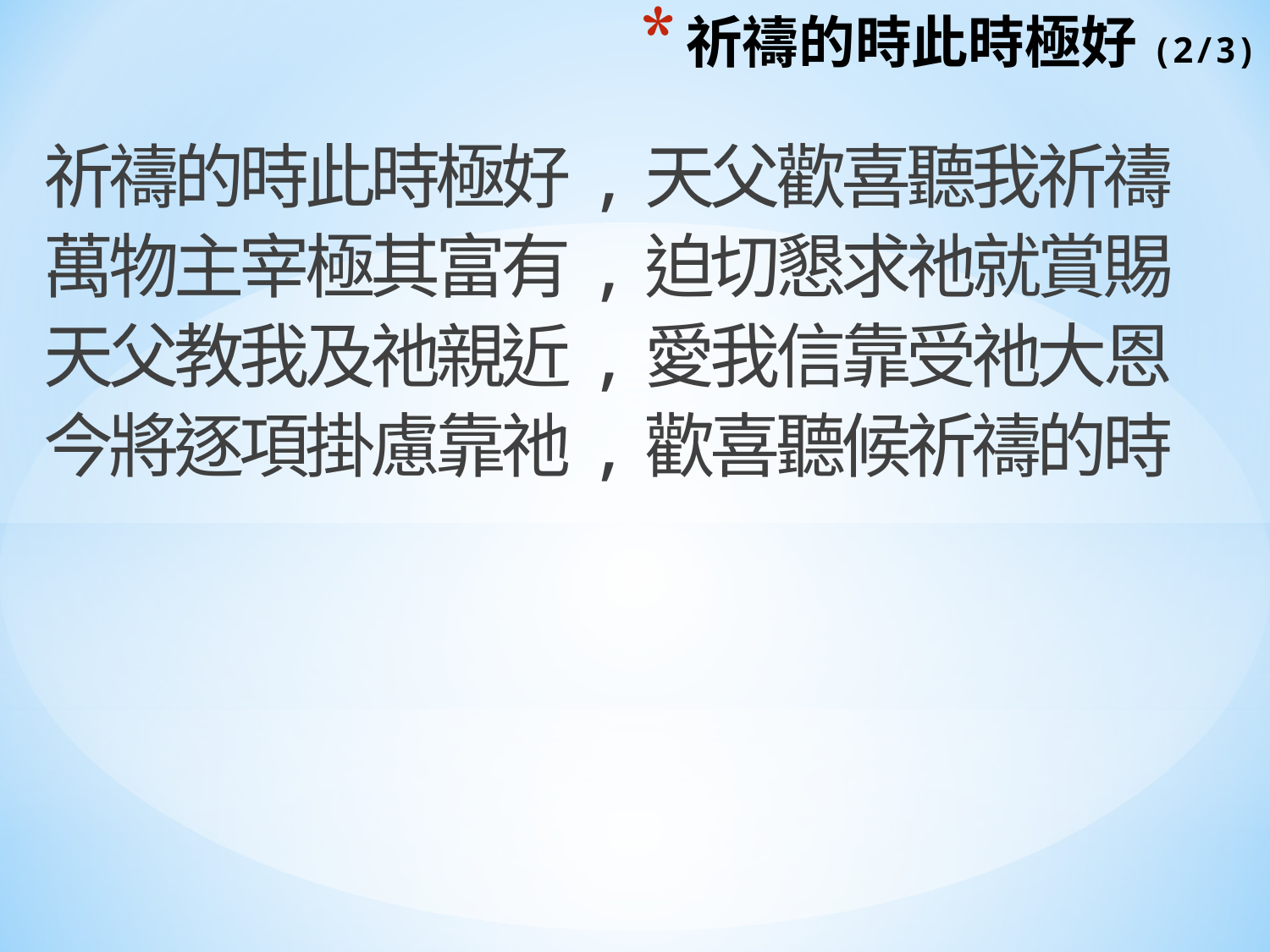

# 祈禱的時此時極好(2/3)
祈禱的時此時極好,天父歡喜聽我祈禱
萬物主宰極其富有,迫切懇求祂就賞賜
天父教我及祂親近,愛我信靠受祂大恩
今將逐項掛慮靠祂,歡喜聽候祈禱的時